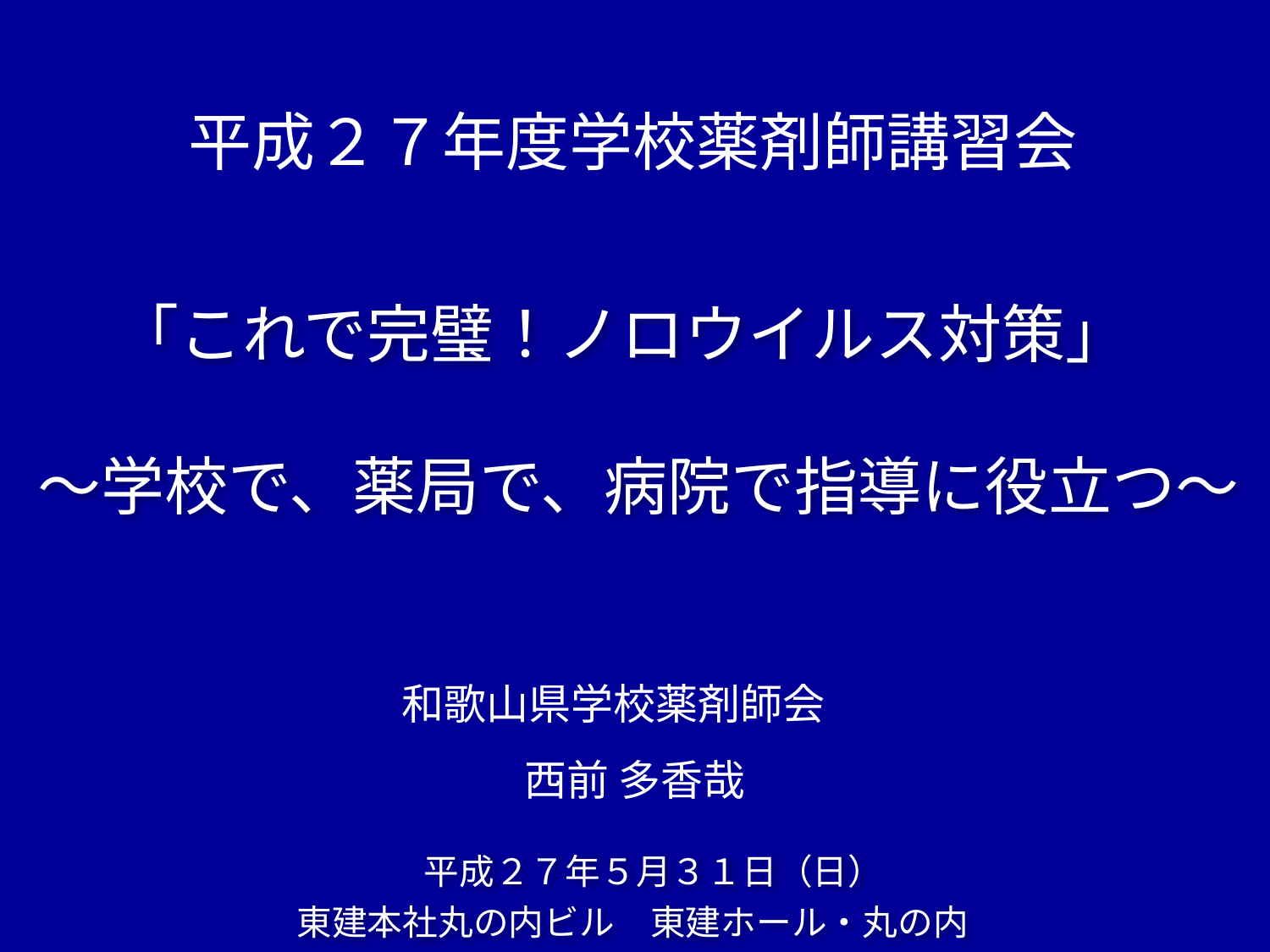

平成２７年度学校薬剤師講習会
　 「これで完璧！ノロウイルス対策」
～学校で、薬局で、病院で指導に役立つ～
和歌山県学校薬剤師会
西前 多香哉
　平成２７年５月３１日（日）
東建本社丸の内ビル　東建ホール・丸の内